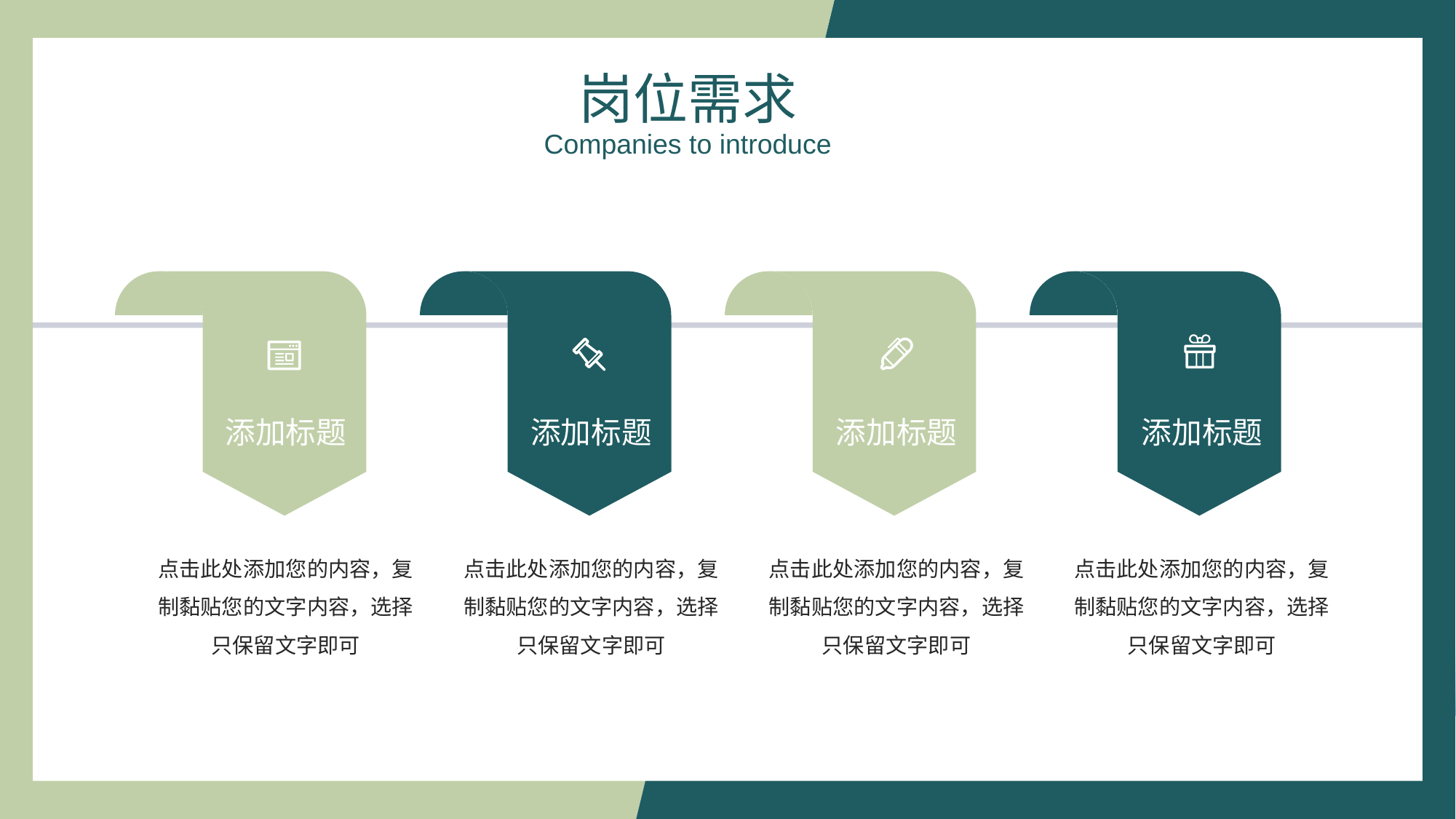

岗位需求
Companies to introduce

添加标题
添加标题
添加标题
添加标题
点击此处添加您的内容，复制黏贴您的文字内容，选择只保留文字即可
点击此处添加您的内容，复制黏贴您的文字内容，选择只保留文字即可
点击此处添加您的内容，复制黏贴您的文字内容，选择只保留文字即可
点击此处添加您的内容，复制黏贴您的文字内容，选择只保留文字即可